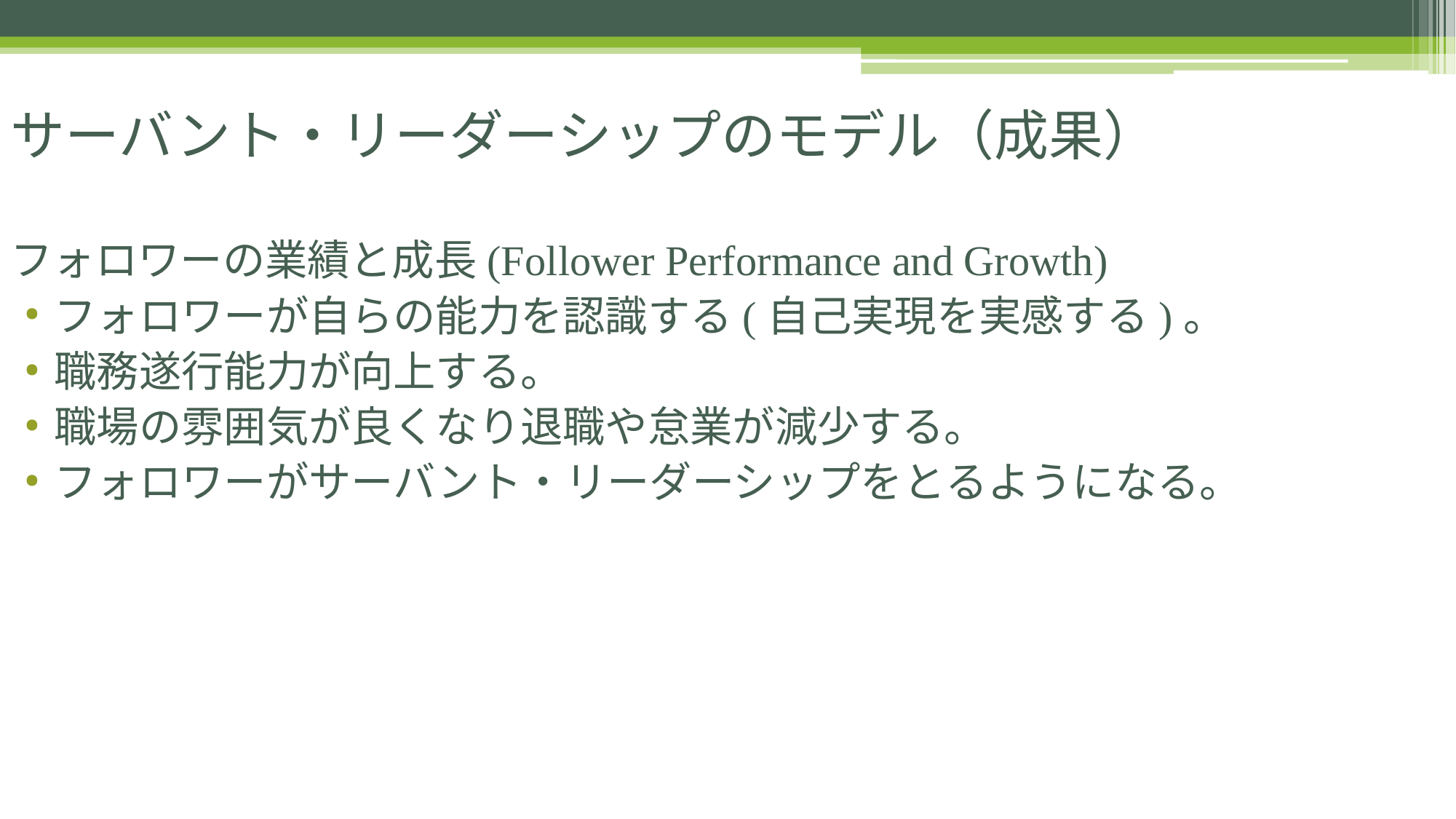

# サーバント・リーダーシップのモデル（成果）
フォロワーの業績と成長(Follower Performance and Growth)
フォロワーが自らの能力を認識する(自己実現を実感する)。
職務遂行能力が向上する。
職場の雰囲気が良くなり退職や怠業が減少する。
フォロワーがサーバント・リーダーシップをとるようになる。